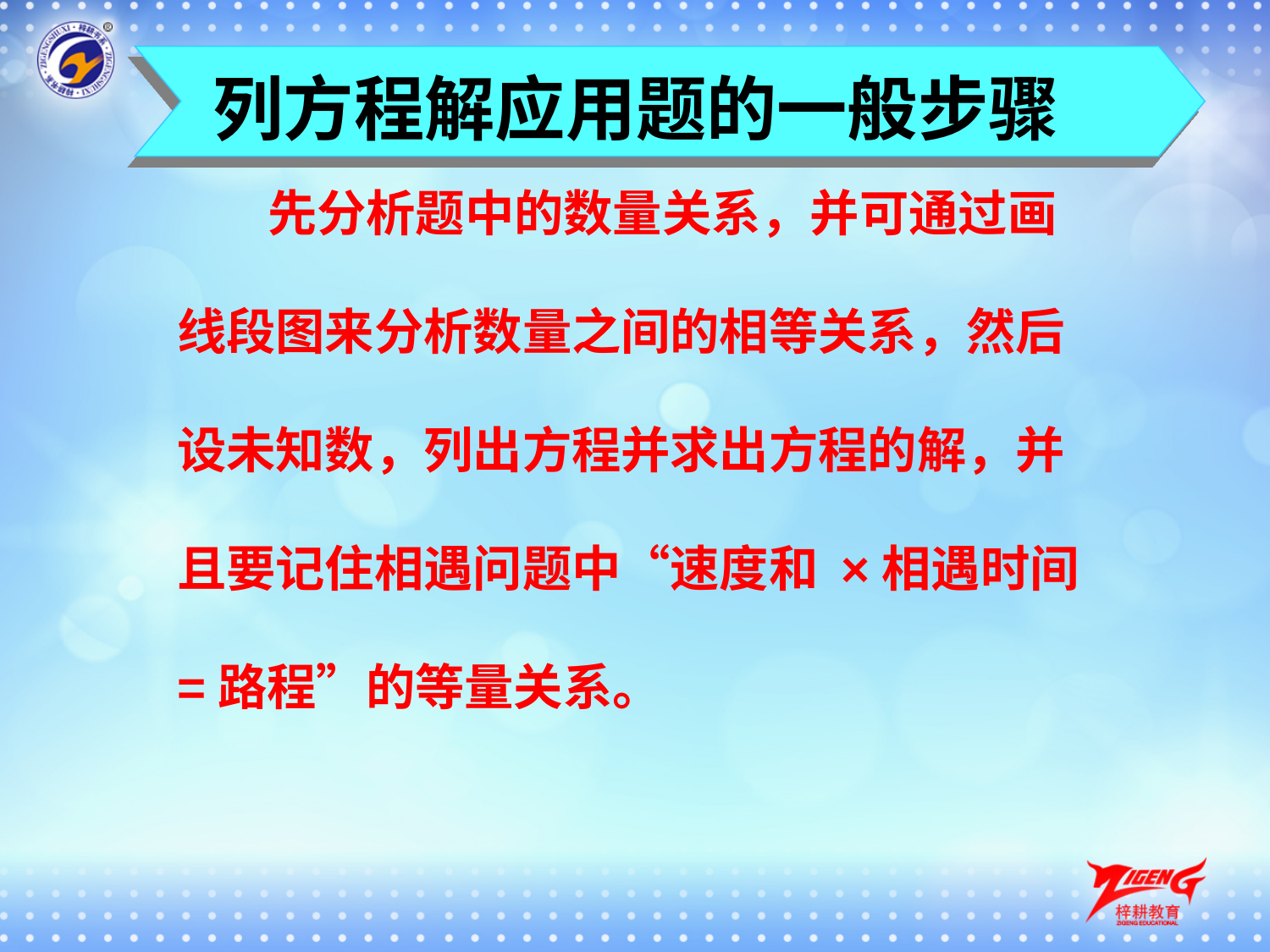

列方程解应用题的一般步骤
       先分析题中的数量关系，并可通过画

线段图来分析数量之间的相等关系，然后

设未知数，列出方程并求出方程的解，并

且要记住相遇问题中“速度和 ×相遇时间

=路程”的等量关系。